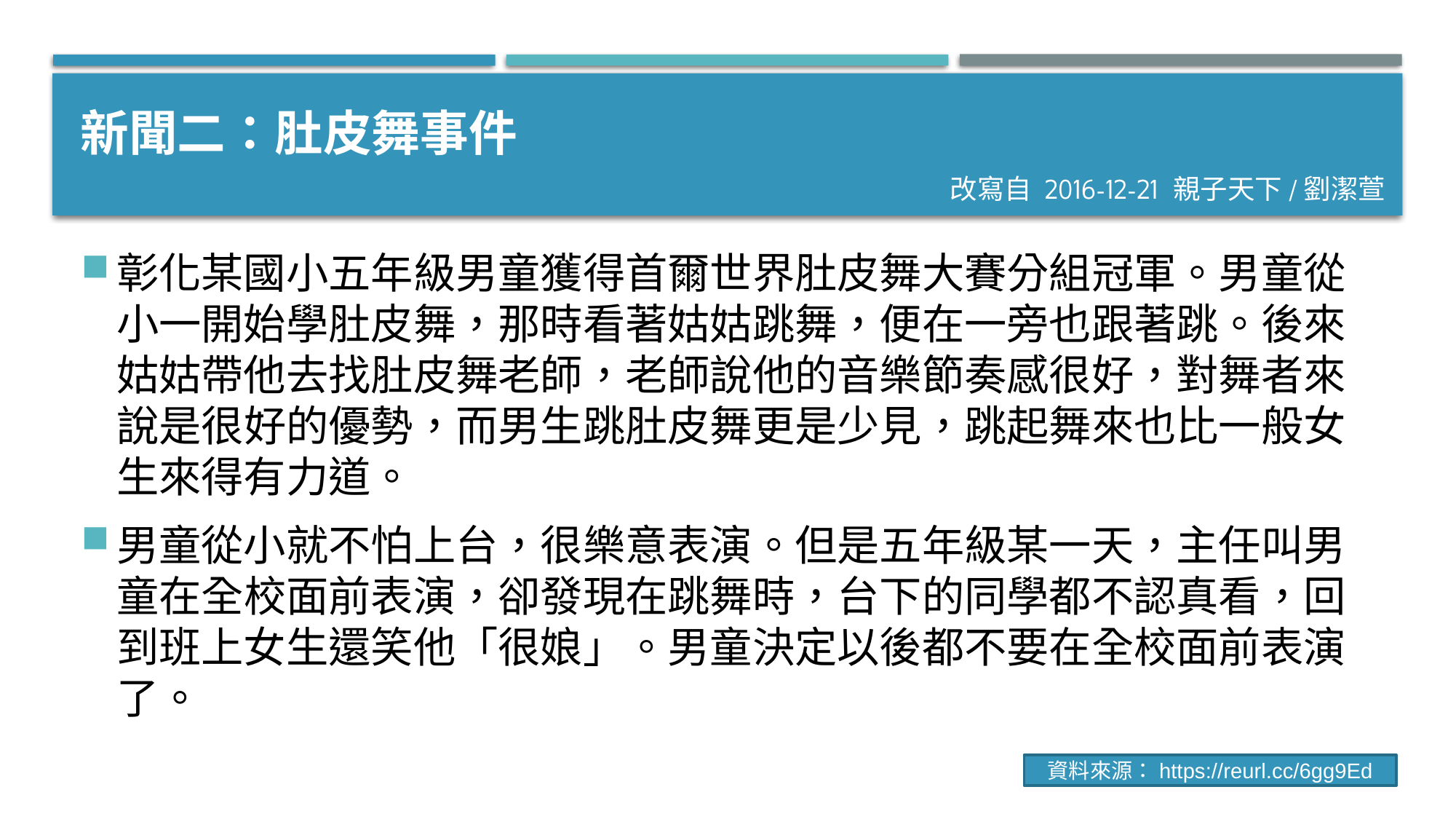

# 新聞二：肚皮舞事件
改寫自 2016-12-21 親子天下/劉潔萱
彰化某國小五年級男童獲得首爾世界肚皮舞大賽分組冠軍。男童從小一開始學肚皮舞，那時看著姑姑跳舞，便在一旁也跟著跳。後來姑姑帶他去找肚皮舞老師，老師說他的音樂節奏感很好，對舞者來說是很好的優勢，而男生跳肚皮舞更是少見，跳起舞來也比一般女生來得有力道。
男童從小就不怕上台，很樂意表演。但是五年級某一天，主任叫男童在全校面前表演，卻發現在跳舞時，台下的同學都不認真看，回到班上女生還笑他「很娘」。男童決定以後都不要在全校面前表演了。
資料來源：https://reurl.cc/6gg9Ed